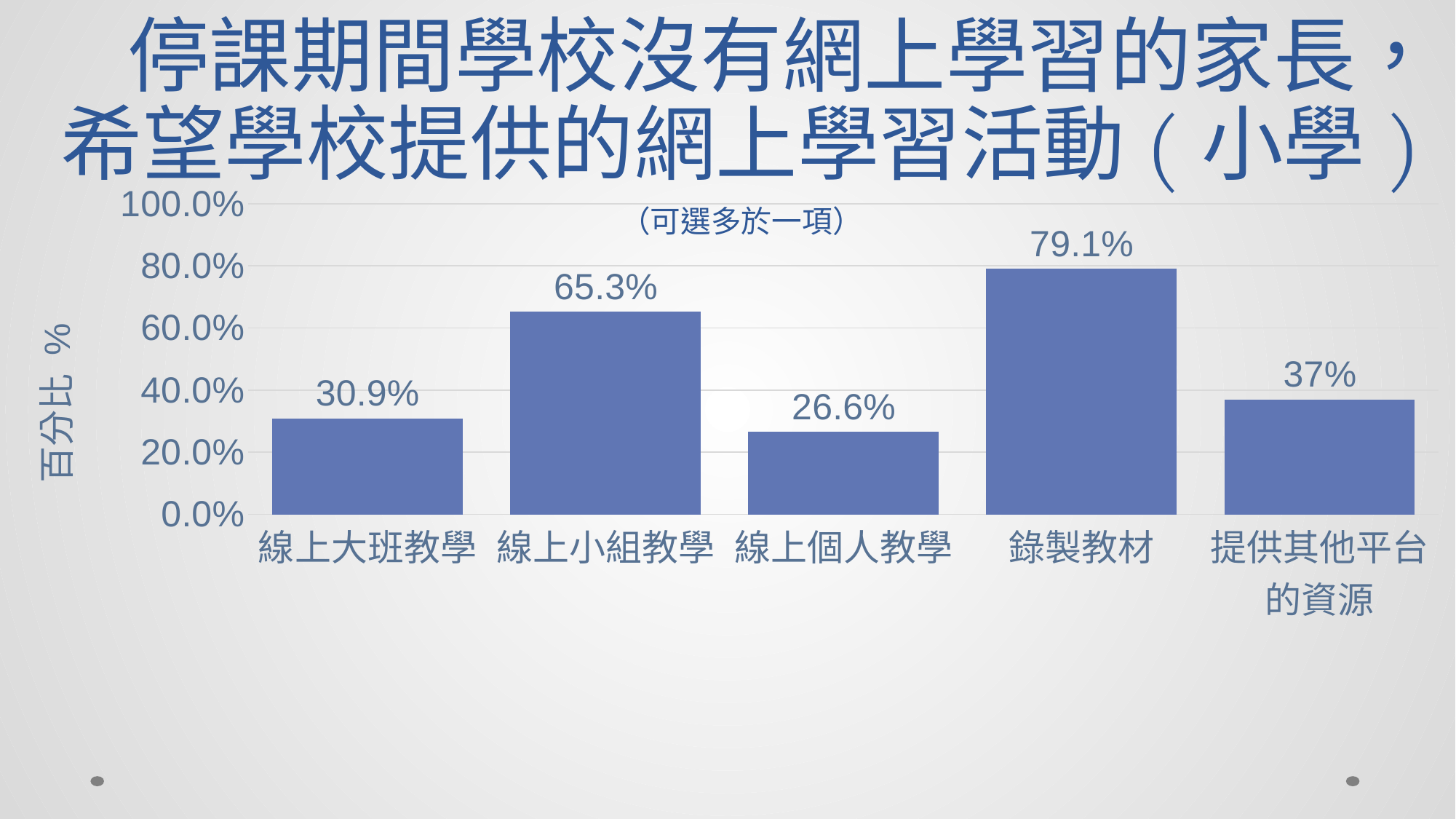

# 停課期間學校沒有網上學習的家長，希望學校提供的網上學習活動(小學)
（可選多於一項）

### Chart

| Category |  |
|---|---|
| 線上大班教學 | 0.309 |
| 線上小組教學 | 0.653 |
| 線上個人教學 | 0.266 |
| 錄製教材 | 0.791 |
| 提供其他平台的資源 | 0.37 |